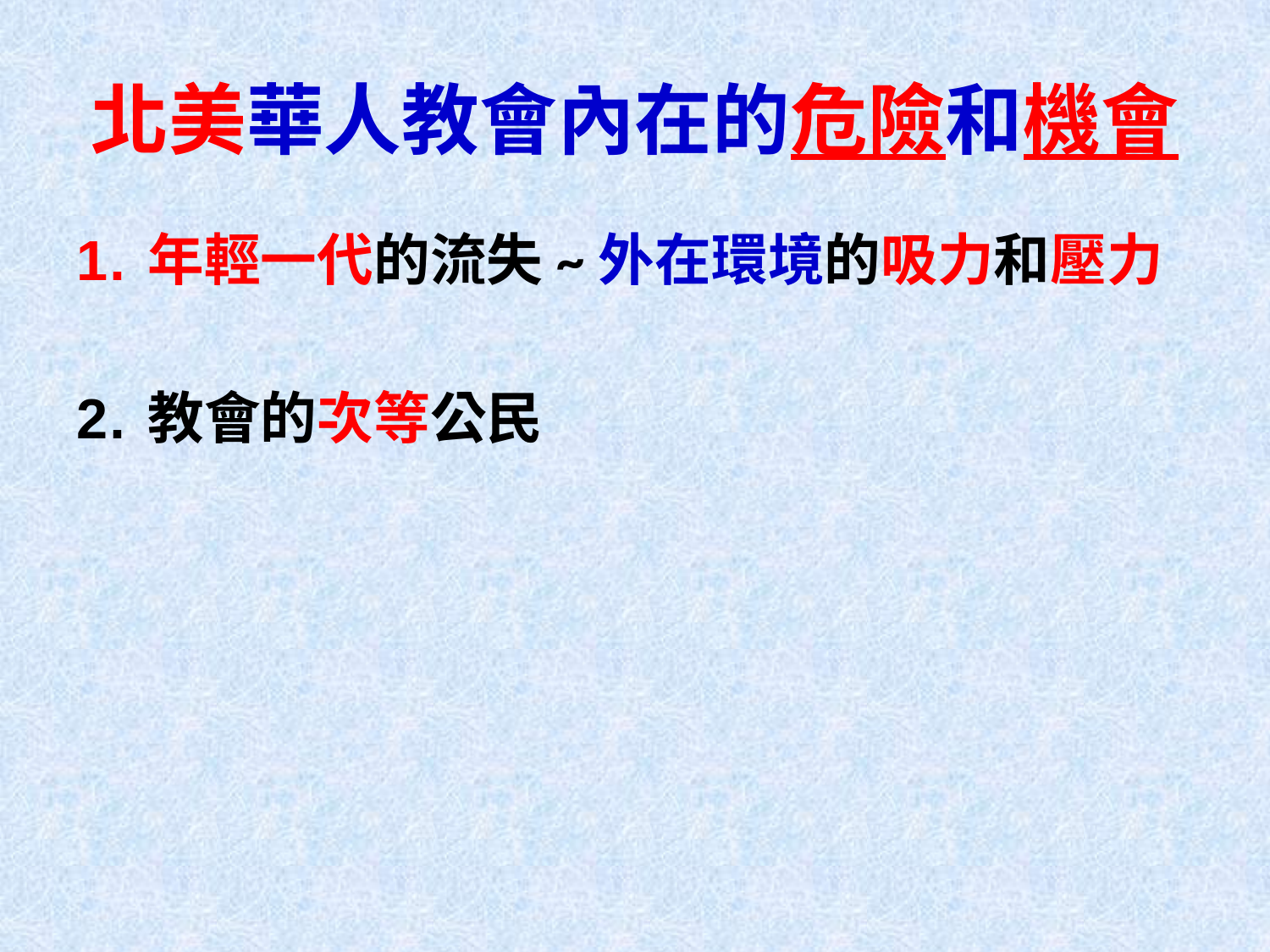

# 北美華人教會內在的危險和機會
年輕一代的流失~外在環境的吸力和壓力

教會的次等公民